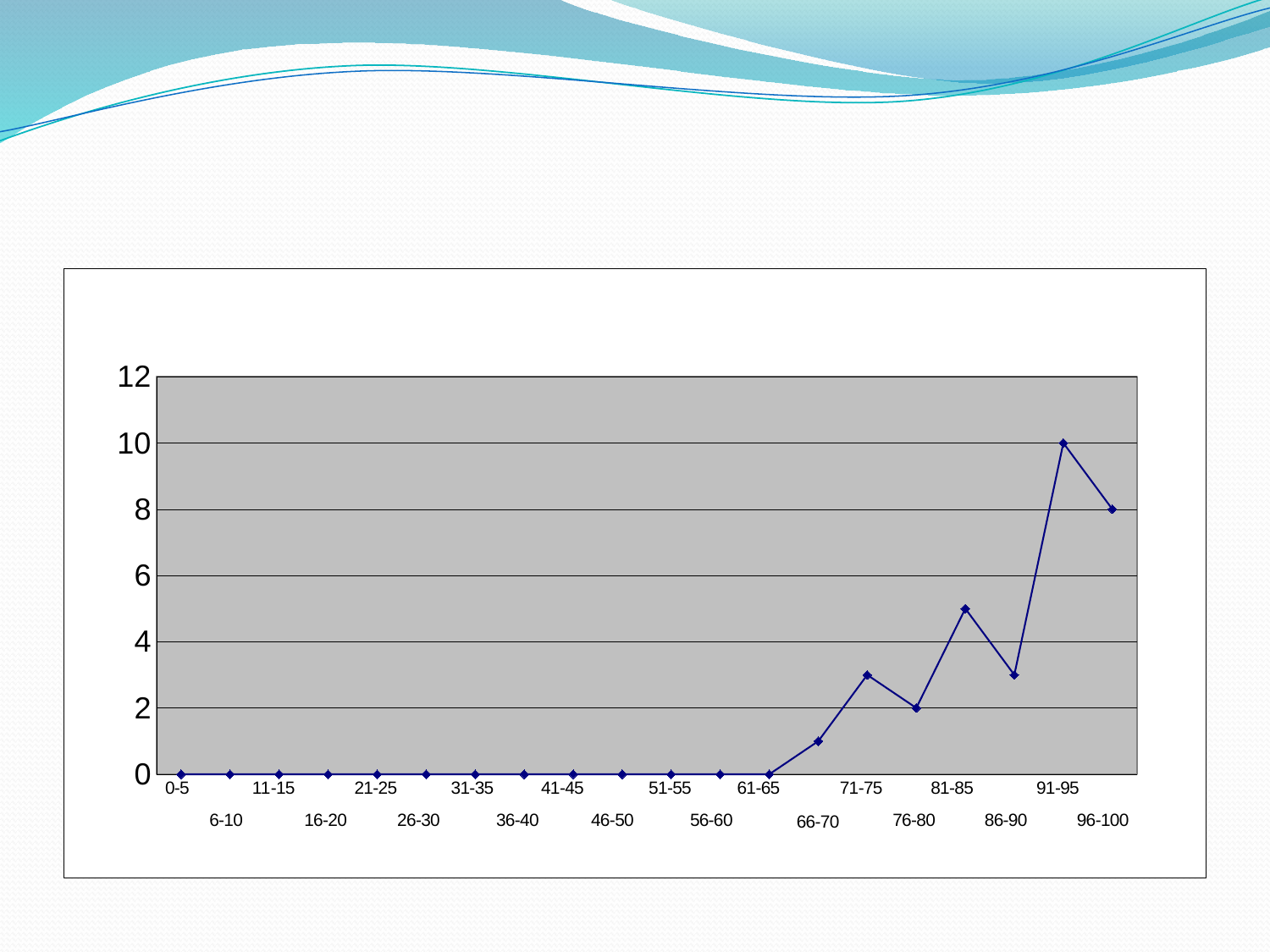

#

### Chart

| Category |  |
|---|---|
| 人數 | 0.0 |